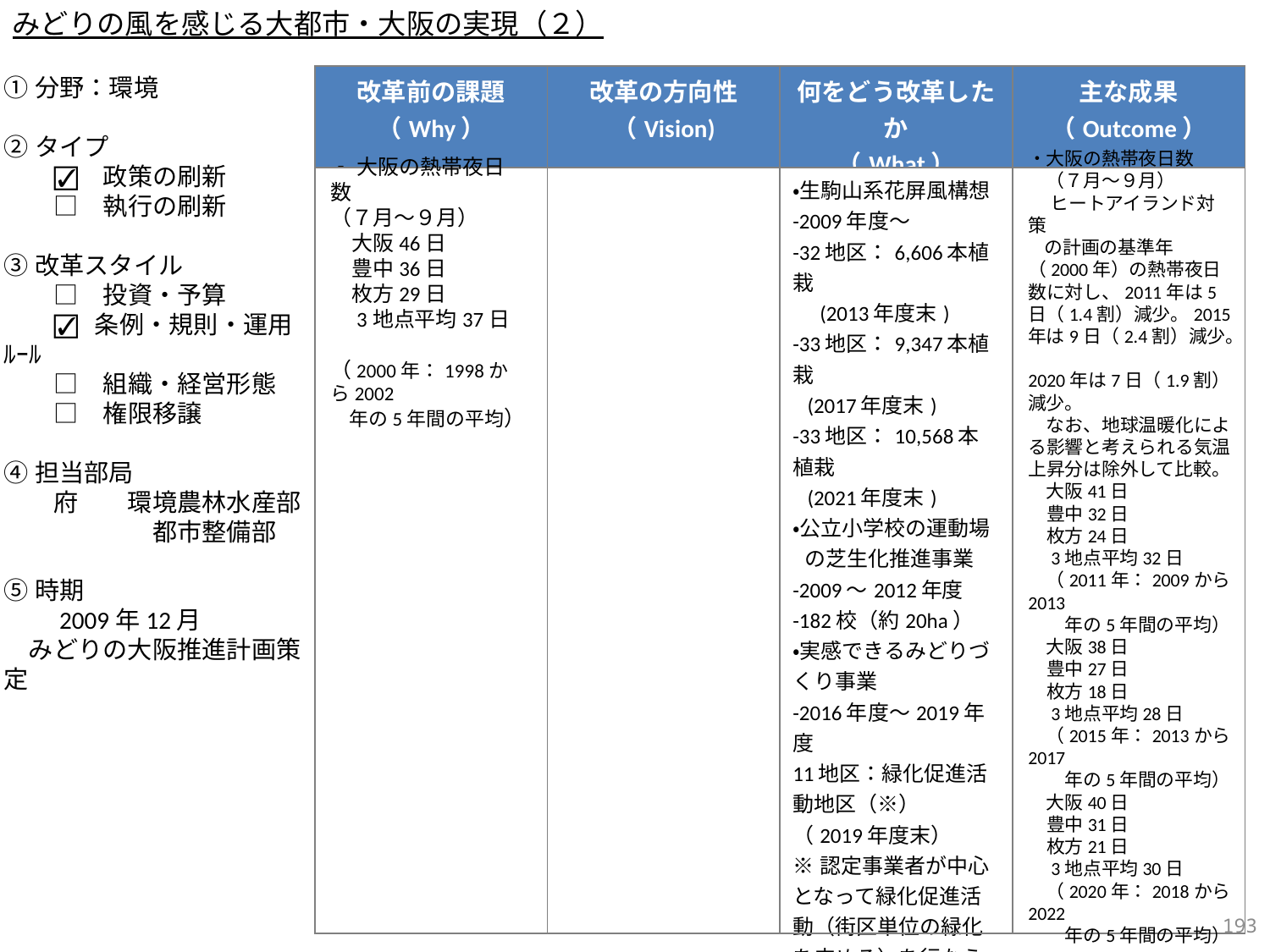

みどりの風を感じる大都市・大阪の実現（２）
①分野：環境

②タイプ
　　☑　政策の刷新
　　□　執行の刷新

③改革スタイル
　　□　投資・予算
　　☑   条例・規則・運用ﾙｰﾙ
　　□　組織・経営形態
　　□　権限移譲

④担当部局
　　府　　環境農林水産部
　　　　　　都市整備部

⑤時期
　　2009年12月
　みどりの大阪推進計画策定
| 改革前の課題 （Why） | 改革の方向性 （Vision) | 何をどう改革したか （What） | 主な成果 （Outcome） |
| --- | --- | --- | --- |
|  |  | ・生駒山系花屏風構想 -2009年度～ -32地区：6,606本植栽 　(2013年度末) -33地区：9,347本植栽 (2017年度末) -33地区：10,568本植栽 (2021年度末) ・公立小学校の運動場の芝生化推進事業 -2009～2012年度 -182校（約20ha） ・実感できるみどりづくり事業 -2016年度～2019年度 11地区：緑化促進活動地区（※） （2019年度末） ※認定事業者が中心となって緑化促進活動（街区単位の緑化を広める）を行なう地区数 |  |
・大阪の熱帯夜日数
　（７月～９月）
　 ヒートアイランド対策
   の計画の基準年（2000年）の熱帯夜日数に対し、2011年は5日（1.4割）減少。2015年は9日（2.4割）減少。
2020年は7日（1.9割）減少。
　なお、地球温暖化による影響と考えられる気温上昇分は除外して比較。
　大阪41日
　豊中32日
　枚方24日
　3地点平均32日
　（2011年：2009から2013
　　年の5年間の平均）
　大阪38日
　豊中27日
　枚方18日
　3地点平均28日
　（2015年：2013から2017
　　年の5年間の平均）
　大阪40日
　豊中31日
　枚方21日
　3地点平均30日
　（2020年：2018から2022
　　年の5年間の平均）
‐大阪の熱帯夜日数
（７月～９月）
　大阪46日
　豊中36日
　枚方29日
　3地点平均37日
（2000年：1998から2002
年の5年間の平均）
193